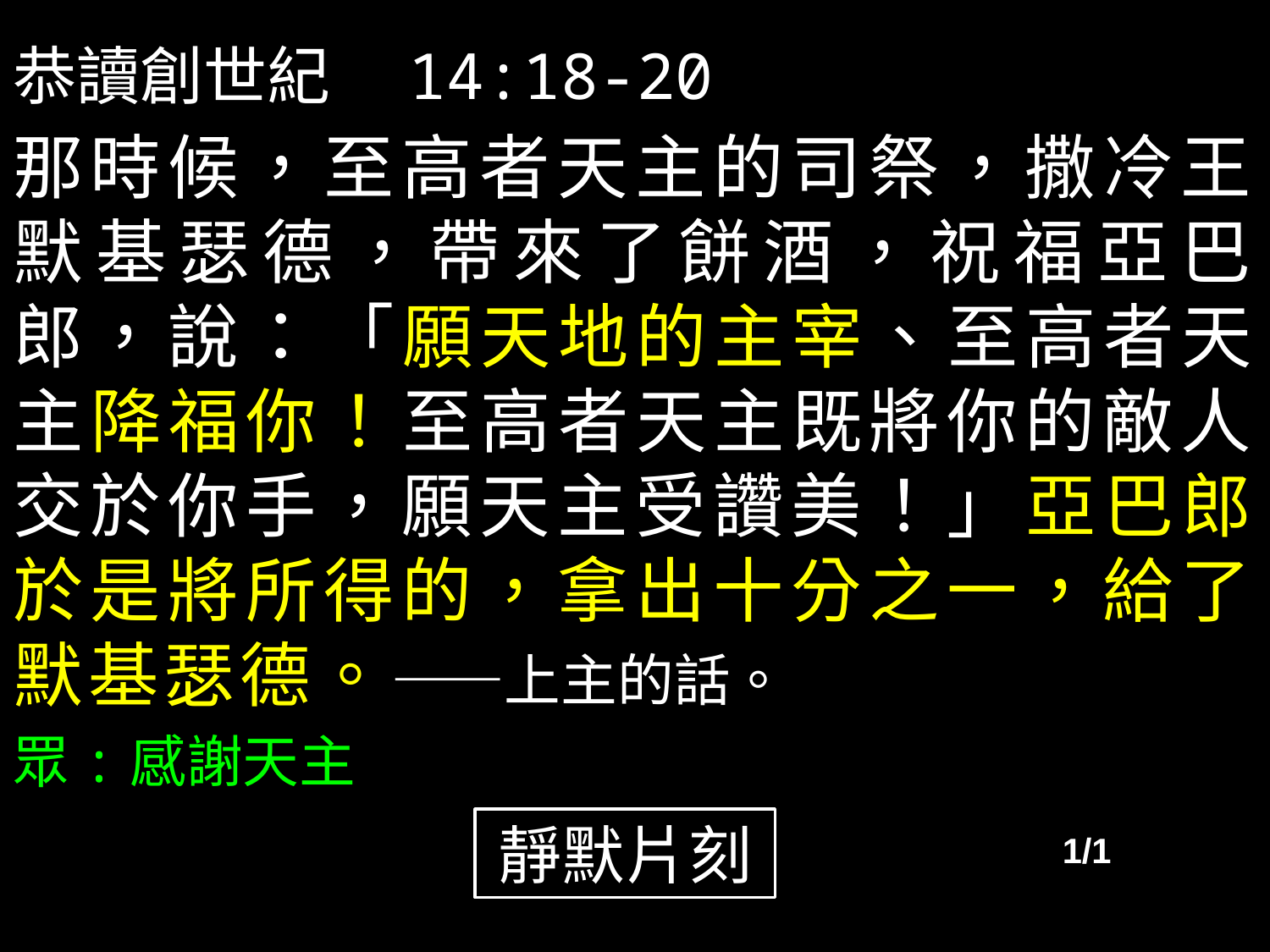

恭讀創世紀　14:18-20
那時候，至高者天主的司祭，撒冷王默基瑟德，帶來了餅酒，祝福亞巴郎，說：「願天地的主宰、至高者天主降福你！至高者天主既將你的敵人交於你手，願天主受讚美！」亞巴郎於是將所得的，拿出十分之一，給了默基瑟德。——上主的話。
眾:感謝天主

靜默片刻
1/1